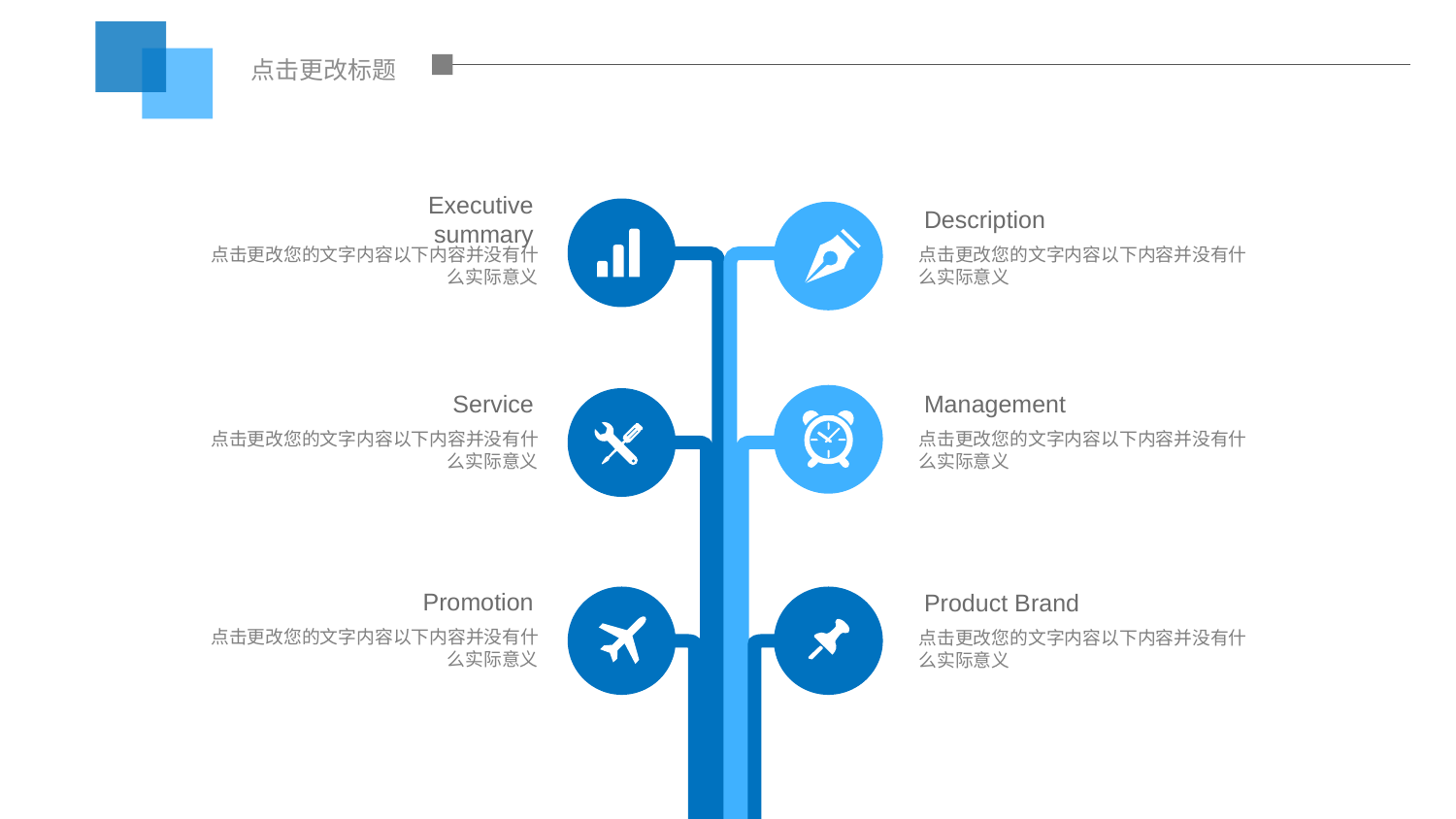

点击更改标题

Executive summary
点击更改您的文字内容以下内容并没有什么实际意义
Description
点击更改您的文字内容以下内容并没有什么实际意义

Service
点击更改您的文字内容以下内容并没有什么实际意义
Management
点击更改您的文字内容以下内容并没有什么实际意义

Promotion
点击更改您的文字内容以下内容并没有什么实际意义
Product Brand
点击更改您的文字内容以下内容并没有什么实际意义